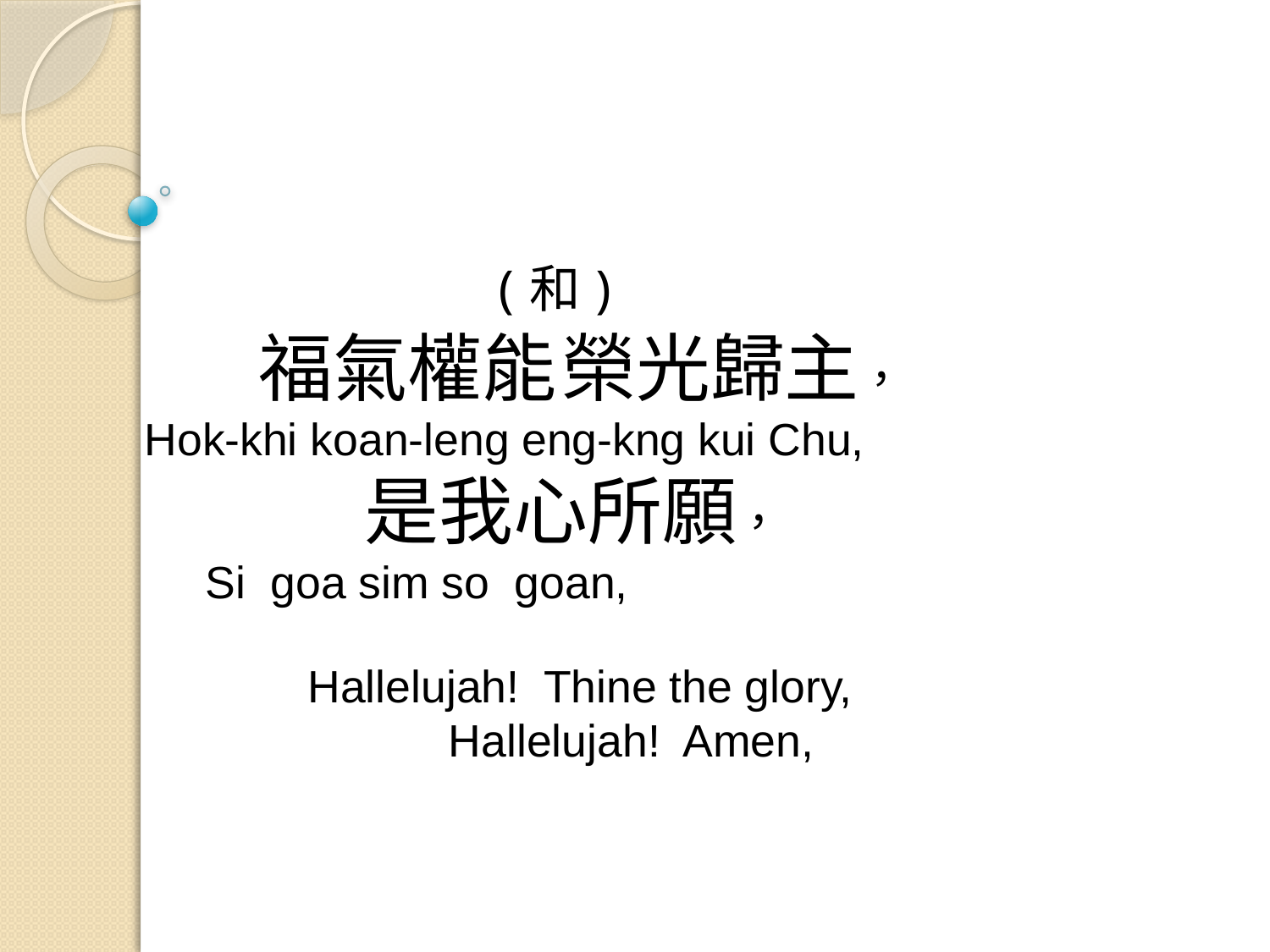

# (和) 福氣權能 榮光歸主， Hok-khi koan-leng eng-kng kui Chu, 是我心所願， Si  goa sim so  goan, Hallelujah!  Thine the glory, Hallelujah!  Amen,